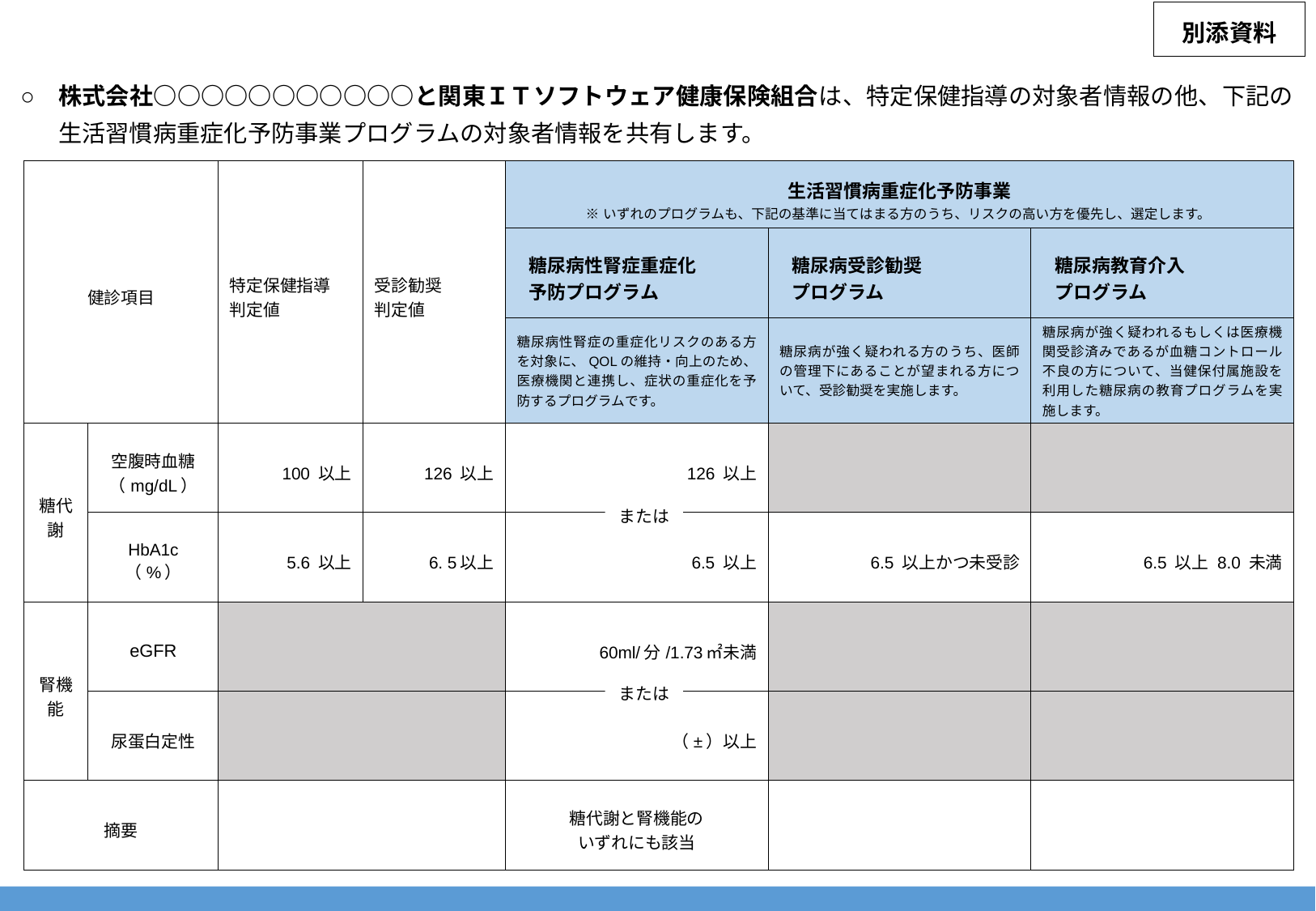

別添資料
株式会社○○○○○○○○○○○と関東ＩＴソフトウェア健康保険組合は、特定保健指導の対象者情報の他、下記の生活習慣病重症化予防事業プログラムの対象者情報を共有します。
| 健診項目 |  | 特定保健指導 判定値 | 受診勧奨 判定値 | 生活習慣病重症化予防事業 ※いずれのプログラムも、下記の基準に当てはまる方のうち、リスクの高い方を優先し、選定します。 |  |  |
| --- | --- | --- | --- | --- | --- | --- |
|  |  |  |  | 糖尿病性腎症重症化 予防プログラム | 糖尿病受診勧奨 プログラム | 糖尿病教育介入 プログラム |
|  |  |  |  | 糖尿病性腎症の重症化リスクのある方を対象に、QOLの維持・向上のため、医療機関と連携し、症状の重症化を予防するプログラムです。 | 糖尿病が強く疑われる方のうち、医師の管理下にあることが望まれる方について、受診勧奨を実施します。 | 糖尿病が強く疑われるもしくは医療機関受診済みであるが血糖コントロール不良の方について、当健保付属施設を利用した糖尿病の教育プログラムを実施します。 |
| 糖代謝 | 空腹時血糖 （mg/dL） | 100 以上 | 126 以上 | 126 以上 |  |  |
|  | HbA1c （%） | 5.6 以上 | 6. 5以上 | 6.5 以上 | 6.5 以上かつ未受診 | 6.5 以上 8.0 未満 |
| 腎機能 | eGFR |  |  | 60ml/分/1.73㎡未満 |  |  |
|  | 尿蛋白定性 |  |  | （±）以上 |  |  |
| 摘要 |  |  |  | 糖代謝と腎機能の いずれにも該当 |  |  |
または
または